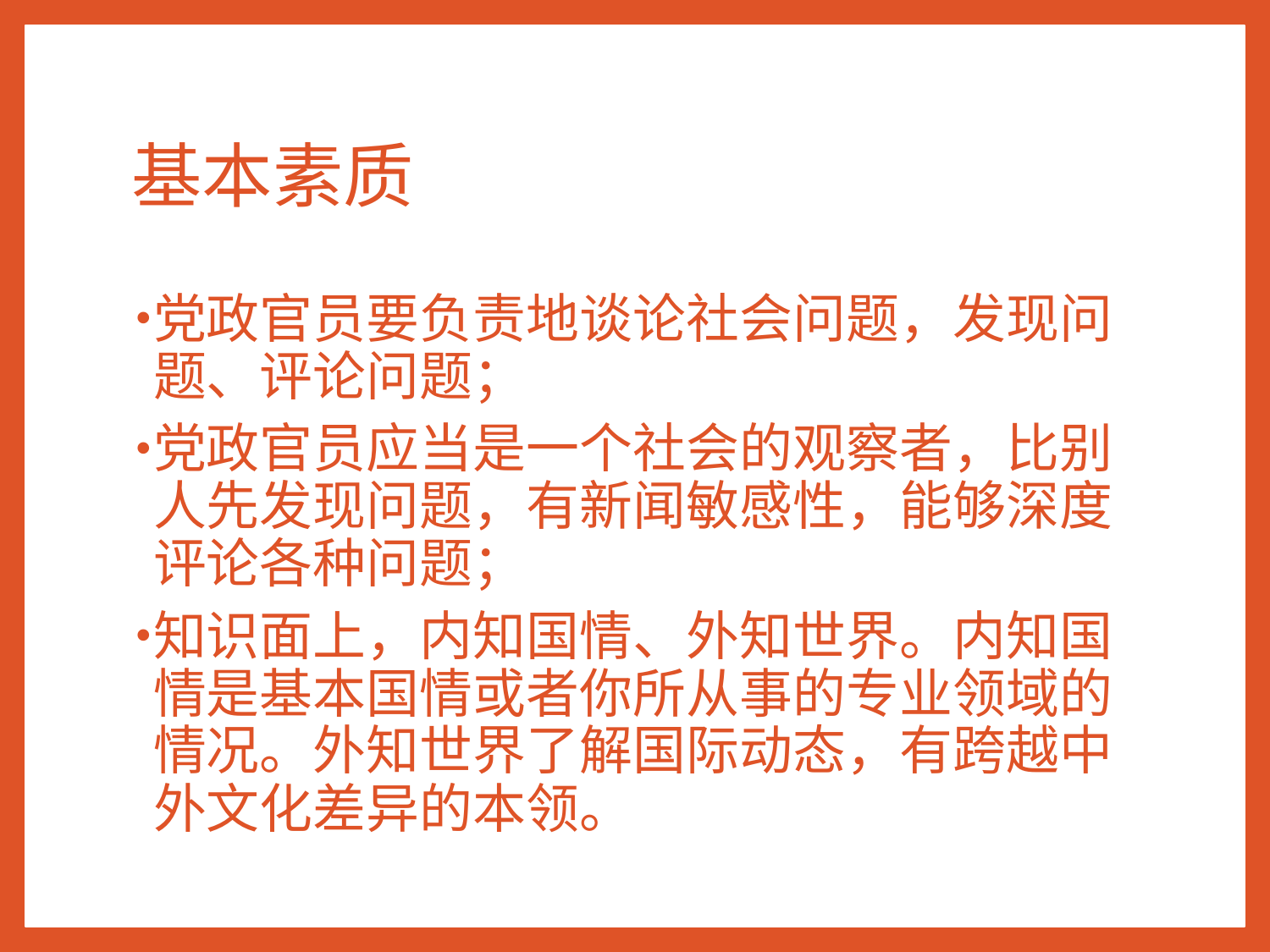

# 基本素质
党政官员要负责地谈论社会问题，发现问题、评论问题；
党政官员应当是一个社会的观察者，比别人先发现问题，有新闻敏感性，能够深度评论各种问题；
知识面上，内知国情、外知世界。内知国情是基本国情或者你所从事的专业领域的情况。外知世界了解国际动态，有跨越中外文化差异的本领。